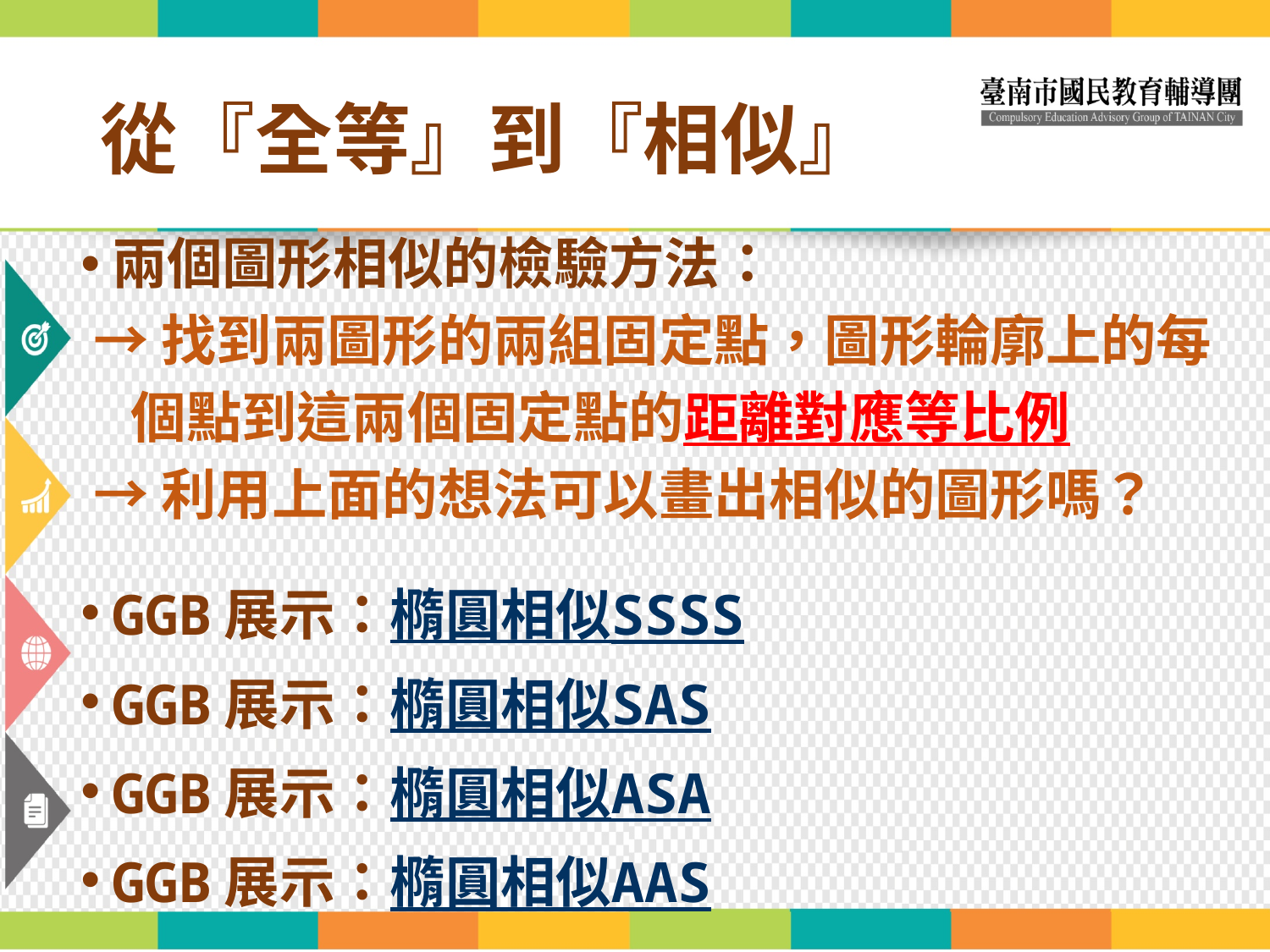

# 從『全等』到『相似』
兩個圖形相似的檢驗方法：
 →找到兩圖形的兩組固定點，圖形輪廓上的每
   個點到這兩個固定點的距離對應等比例
 →利用上面的想法可以畫出相似的圖形嗎？

GGB展示：橢圓相似SSSS
GGB展示：橢圓相似SAS
GGB展示：橢圓相似ASA
GGB展示：橢圓相似AAS